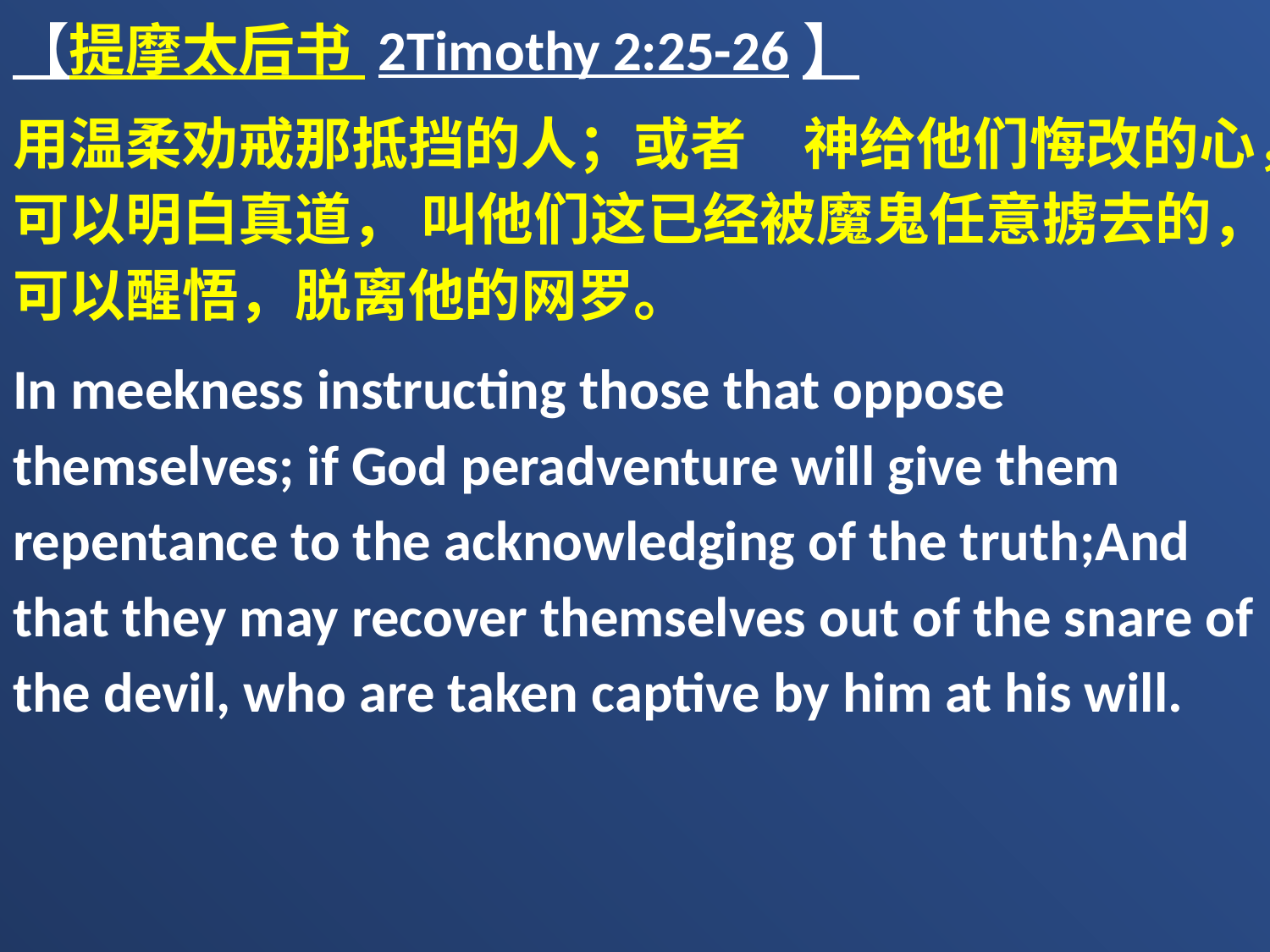

【提摩太后书 2Timothy 2:25-26】
用温柔劝戒那抵挡的人；或者　神给他们悔改的心，可以明白真道， 叫他们这已经被魔鬼任意掳去的，可以醒悟，脱离他的网罗。
In meekness instructing those that oppose themselves; if God peradventure will give them repentance to the acknowledging of the truth;And that they may recover themselves out of the snare of the devil, who are taken captive by him at his will.